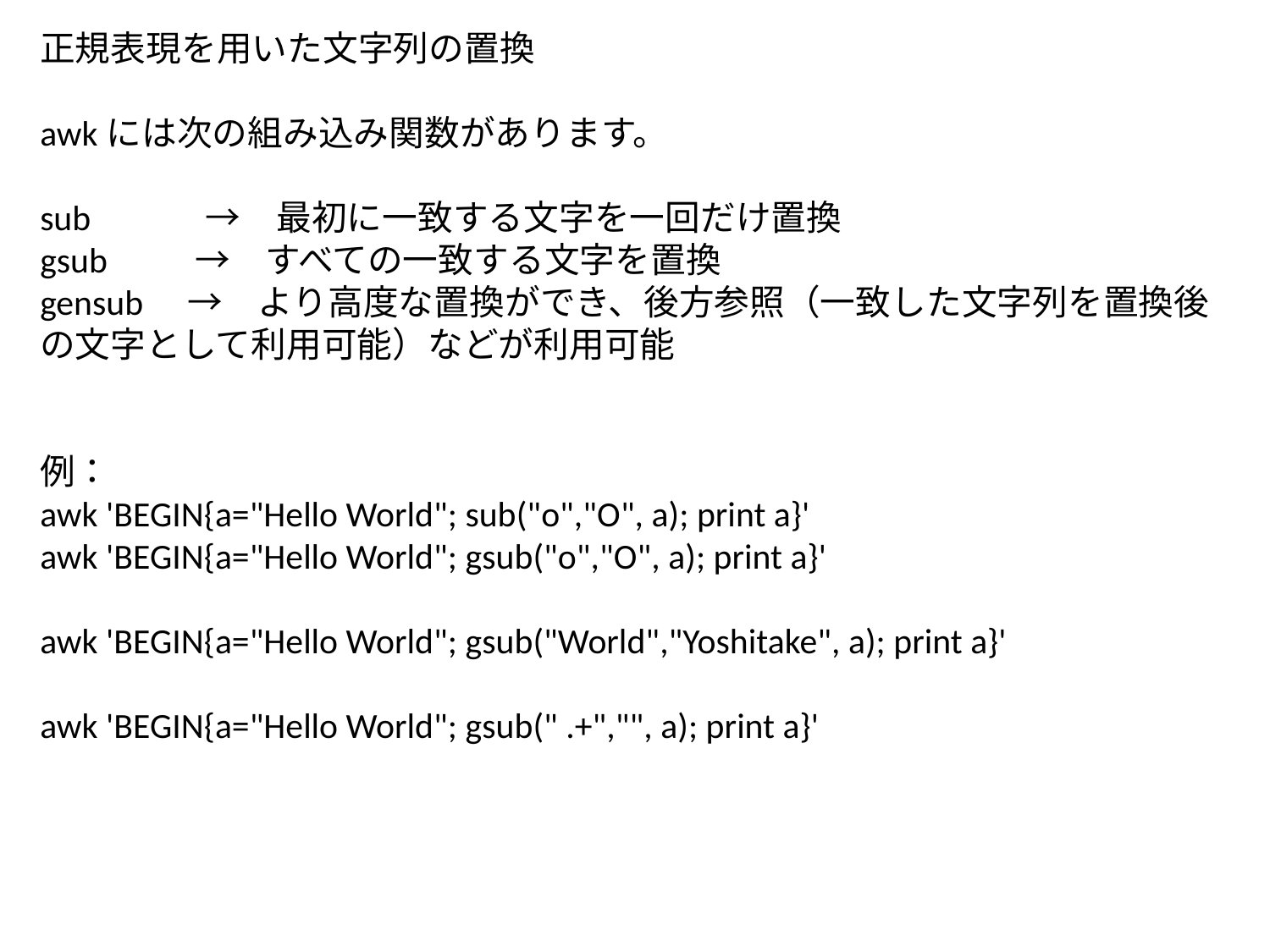

正規表現を用いた文字列の置換

awkには次の組み込み関数があります。

sub　　　→　最初に一致する文字を一回だけ置換
gsub 　　→　すべての一致する文字を置換
gensub　→　より高度な置換ができ、後方参照（一致した文字列を置換後の文字として利用可能）などが利用可能

例：
awk 'BEGIN{a="Hello World"; sub("o","O", a); print a}'
awk 'BEGIN{a="Hello World"; gsub("o","O", a); print a}'

awk 'BEGIN{a="Hello World"; gsub("World","Yoshitake", a); print a}'

awk 'BEGIN{a="Hello World"; gsub(" .+","", a); print a}'